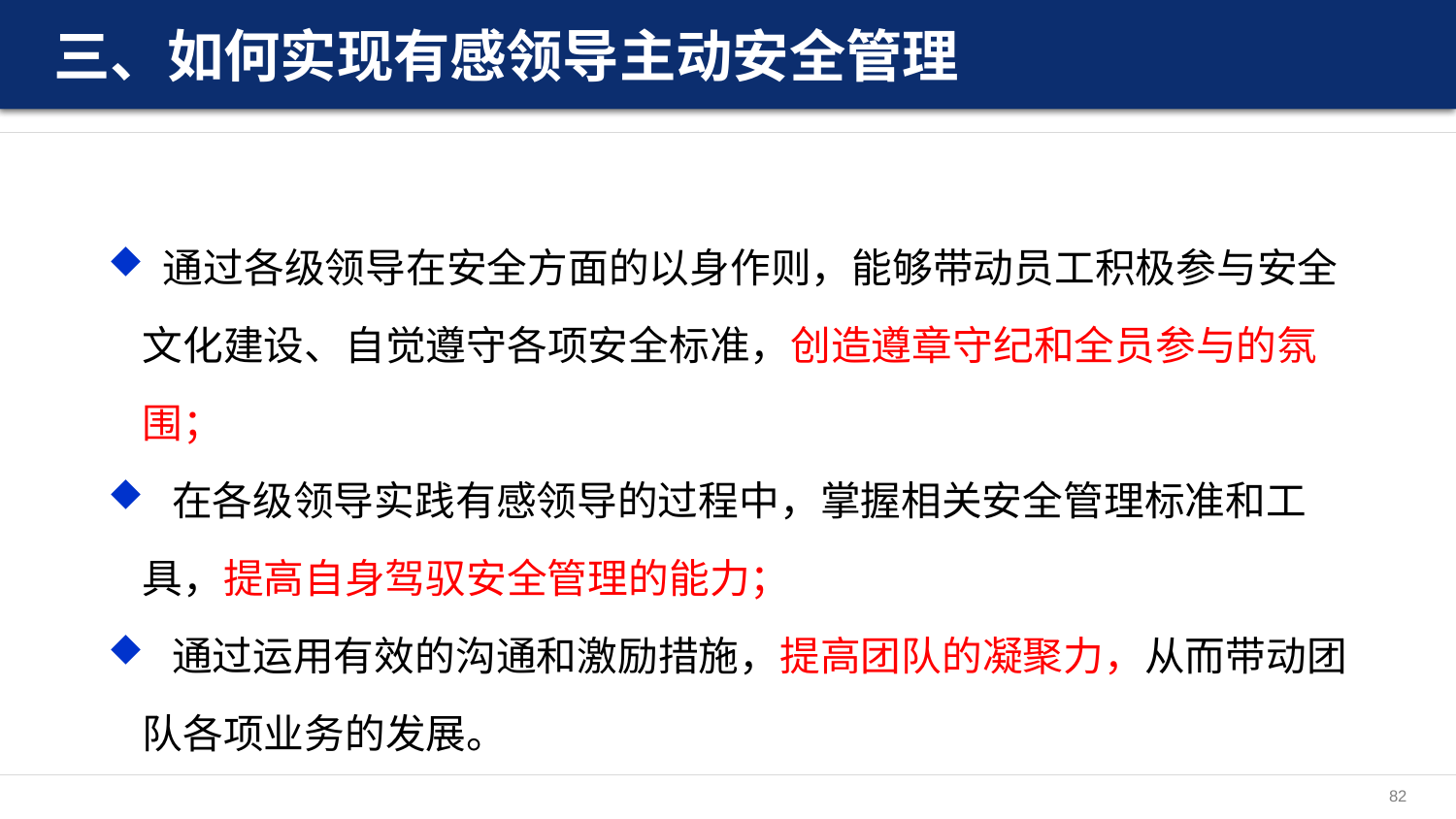

三、如何实现有感领导主动安全管理
 通过各级领导在安全方面的以身作则，能够带动员工积极参与安全文化建设、自觉遵守各项安全标准，创造遵章守纪和全员参与的氛围；
  在各级领导实践有感领导的过程中，掌握相关安全管理标准和工具，提高自身驾驭安全管理的能力；
  通过运用有效的沟通和激励措施，提高团队的凝聚力，从而带动团队各项业务的发展。
82